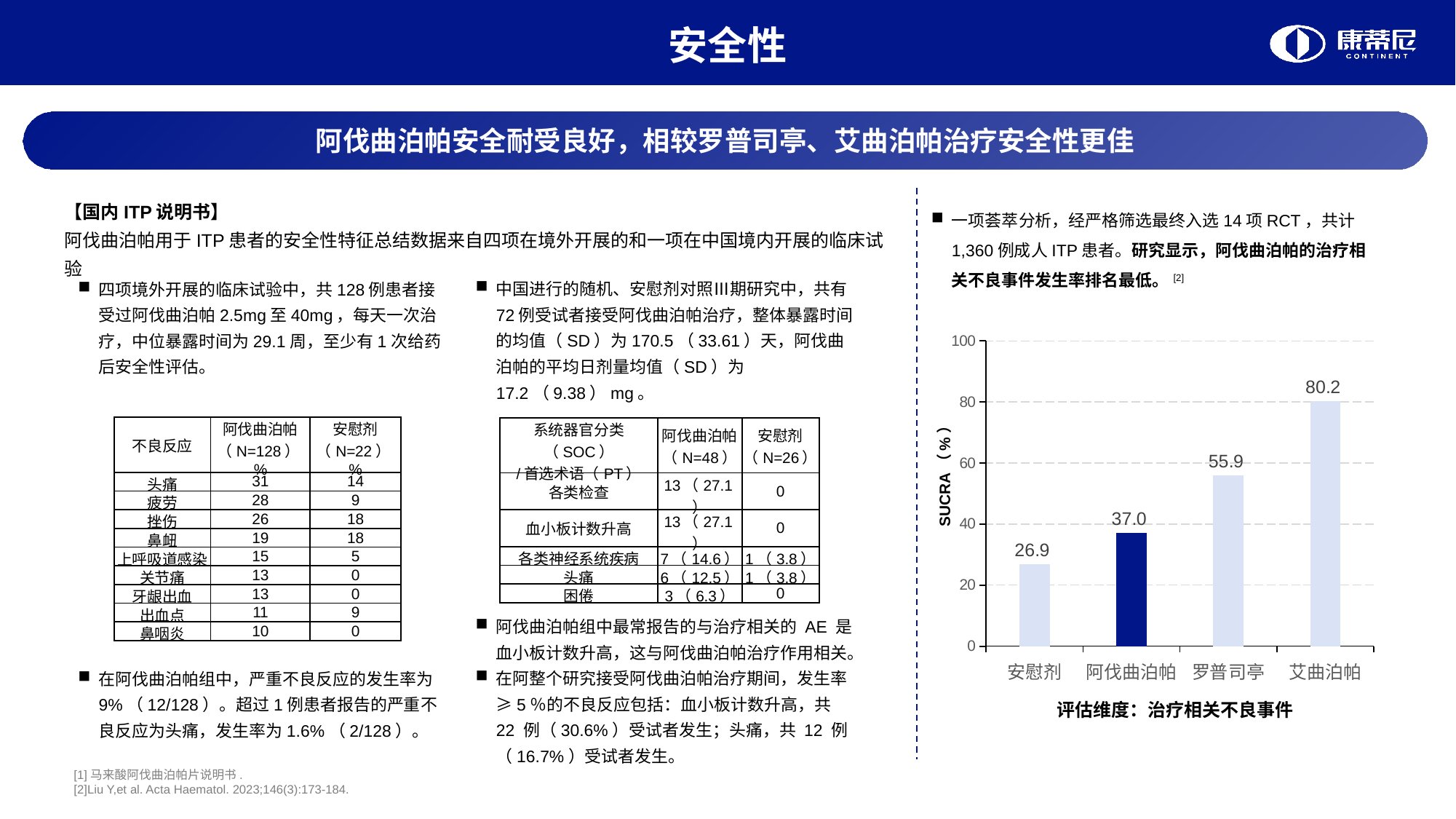

安全性
阿伐曲泊帕安全耐受良好，相较罗普司亭、艾曲泊帕治疗安全性更佳
【国内ITP说明书】
阿伐曲泊帕用于ITP患者的安全性特征总结数据来自四项在境外开展的和一项在中国境内开展的临床试验
一项荟萃分析，经严格筛选最终入选14项RCT，共计1,360例成人ITP患者。研究显示，阿伐曲泊帕的治疗相关不良事件发生率排名最低。[2]
中国进行的随机、安慰剂对照Ⅲ期研究中，共有72例受试者接受阿伐曲泊帕治疗，整体暴露时间的均值（SD）为170.5（33.61）天，阿伐曲泊帕的平均日剂量均值（SD）为17.2（9.38）mg。

阿伐曲泊帕组中最常报告的与治疗相关的 AE 是血小板计数升高，这与阿伐曲泊帕治疗作用相关。
在阿整个研究接受阿伐曲泊帕治疗期间，发生率≥5％的不良反应包括：血小板计数升高，共 22 例（30.6%）受试者发生；头痛，共 12 例（16.7%）受试者发生。

四项境外开展的临床试验中，共128例患者接受过阿伐曲泊帕2.5mg至40mg，每天一次治疗，中位暴露时间为29.1周，至少有1次给药后安全性评估。

在阿伐曲泊帕组中，严重不良反应的发生率为 9%（12/128）。超过1例患者报告的严重不良反应为头痛，发生率为1.6%（2/128）。

### Chart

| Category | 系列 1 |
|---|---|
| 安慰剂 | 26.9 |
| 阿伐曲泊帕 | 37.0 |
| 罗普司亭 | 55.9 |
| 艾曲泊帕 | 80.2 |
| 不良反应 | 阿伐曲泊帕 （N=128）% | 安慰剂 （N=22）% |
| --- | --- | --- |
| 头痛 | 31 | 14 |
| 疲劳 | 28 | 9 |
| 挫伤 | 26 | 18 |
| 鼻衄 | 19 | 18 |
| 上呼吸道感染 | 15 | 5 |
| 关节痛 | 13 | 0 |
| 牙龈出血 | 13 | 0 |
| 出血点 | 11 | 9 |
| 鼻咽炎 | 10 | 0 |
| 系统器官分类（SOC） /首选术语（PT） | 阿伐曲泊帕 （N=48） | 安慰剂 （N=26） |
| --- | --- | --- |
| 各类检查 | 13（27.1） | 0 |
| 血小板计数升高 | 13（27.1） | 0 |
| 各类神经系统疾病 | 7（14.6） | 1（3.8） |
| 头痛 | 6（12.5） | 1（3.8） |
| 困倦 | 3（6.3） | 0 |
SUCRA（%）
评估维度：治疗相关不良事件
[1]马来酸阿伐曲泊帕片说明书.
[2]Liu Y,et al. Acta Haematol. 2023;146(3):173-184.